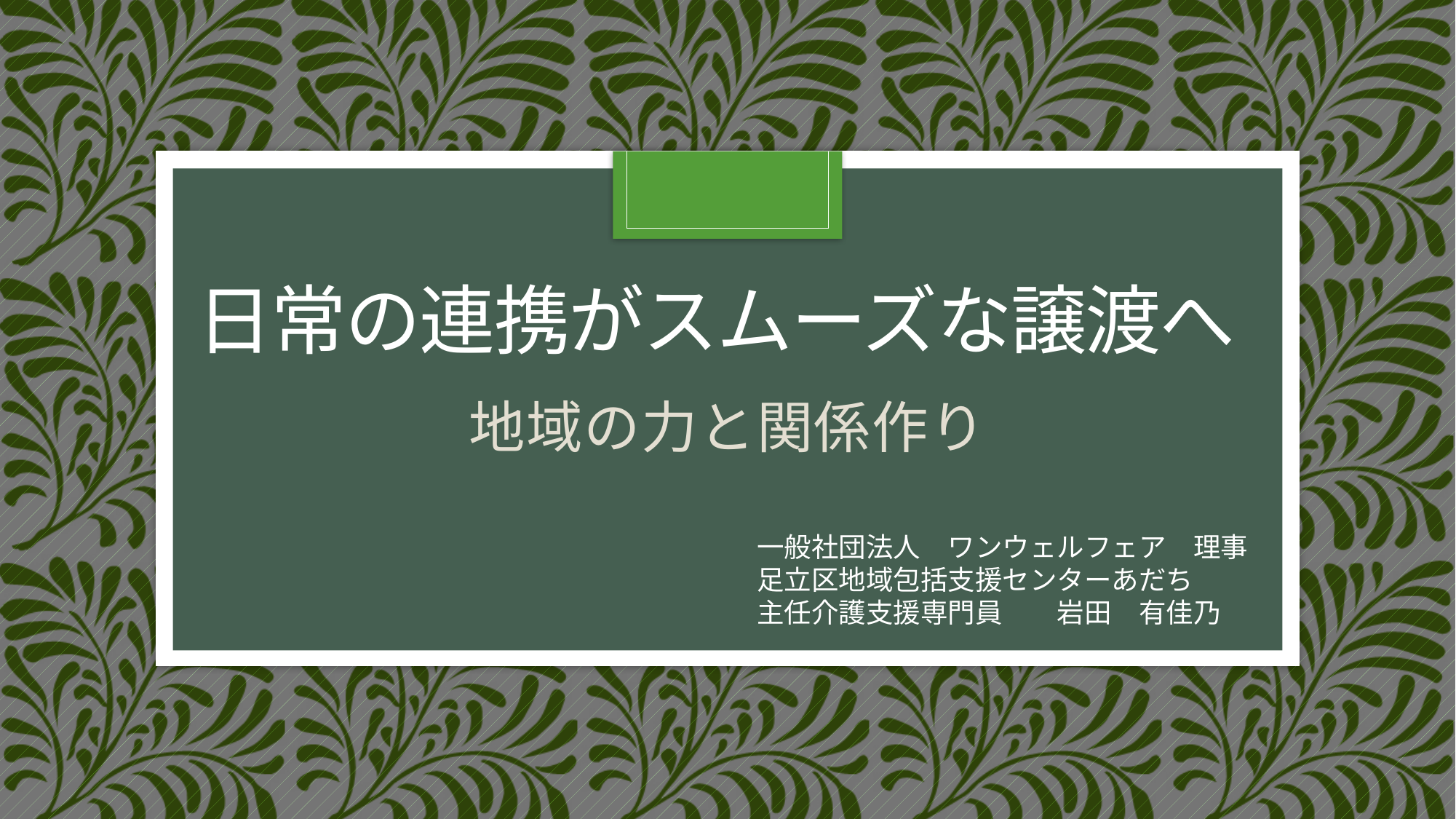

# 日常の連携がスムーズな譲渡へ
地域の力と関係作り
一般社団法人　ワンウェルフェア　理事
足立区地域包括支援センターあだち
主任介護支援専門員　　岩田　有佳乃